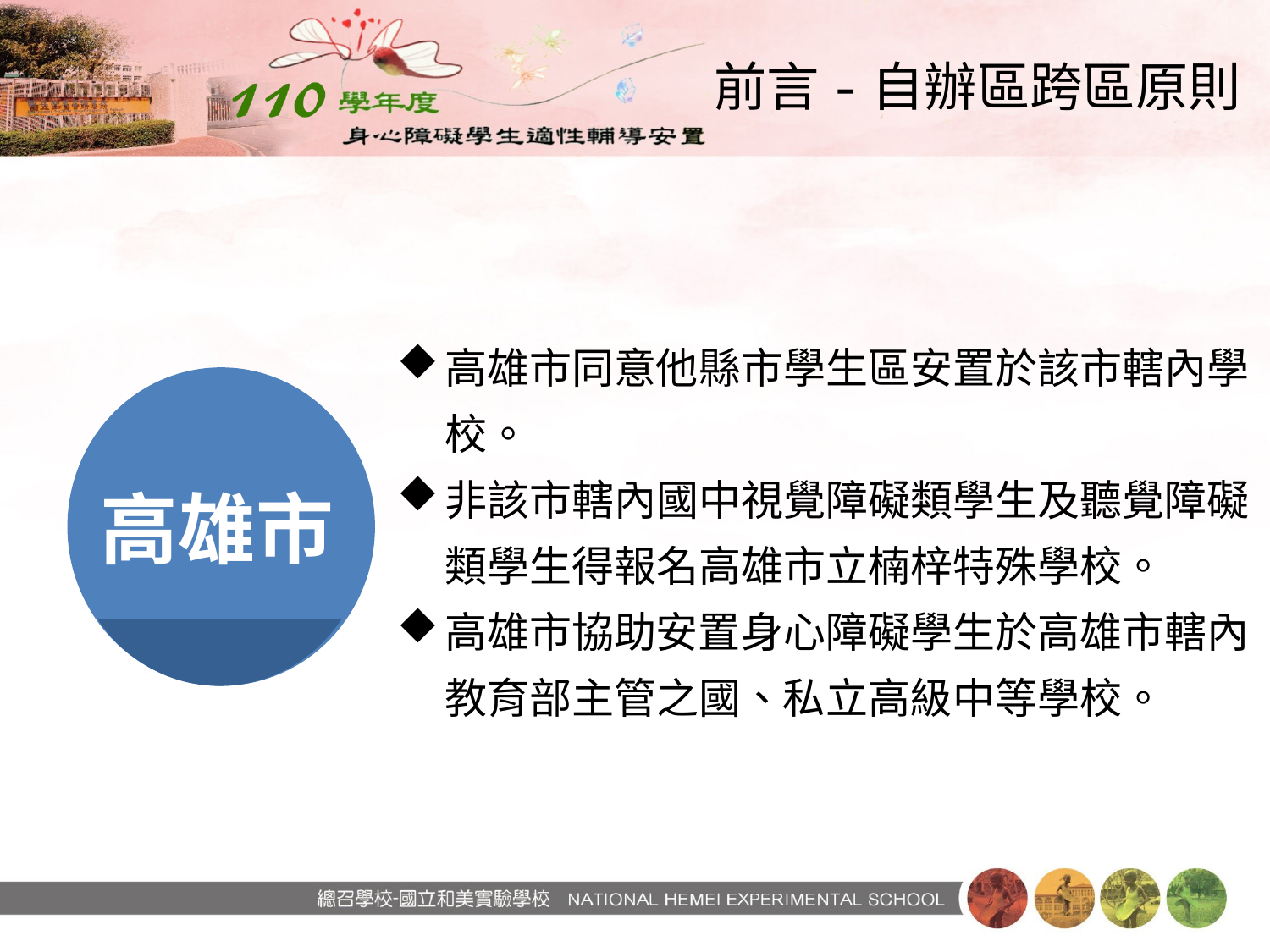

# 前言-自辦區跨區原則
高雄市同意他縣市學生區安置於該市轄內學校。
非該市轄內國中視覺障礙類學生及聽覺障礙類學生得報名高雄市立楠梓特殊學校。
高雄市協助安置身心障礙學生於高雄市轄內教育部主管之國、私立高級中等學校。

高雄市